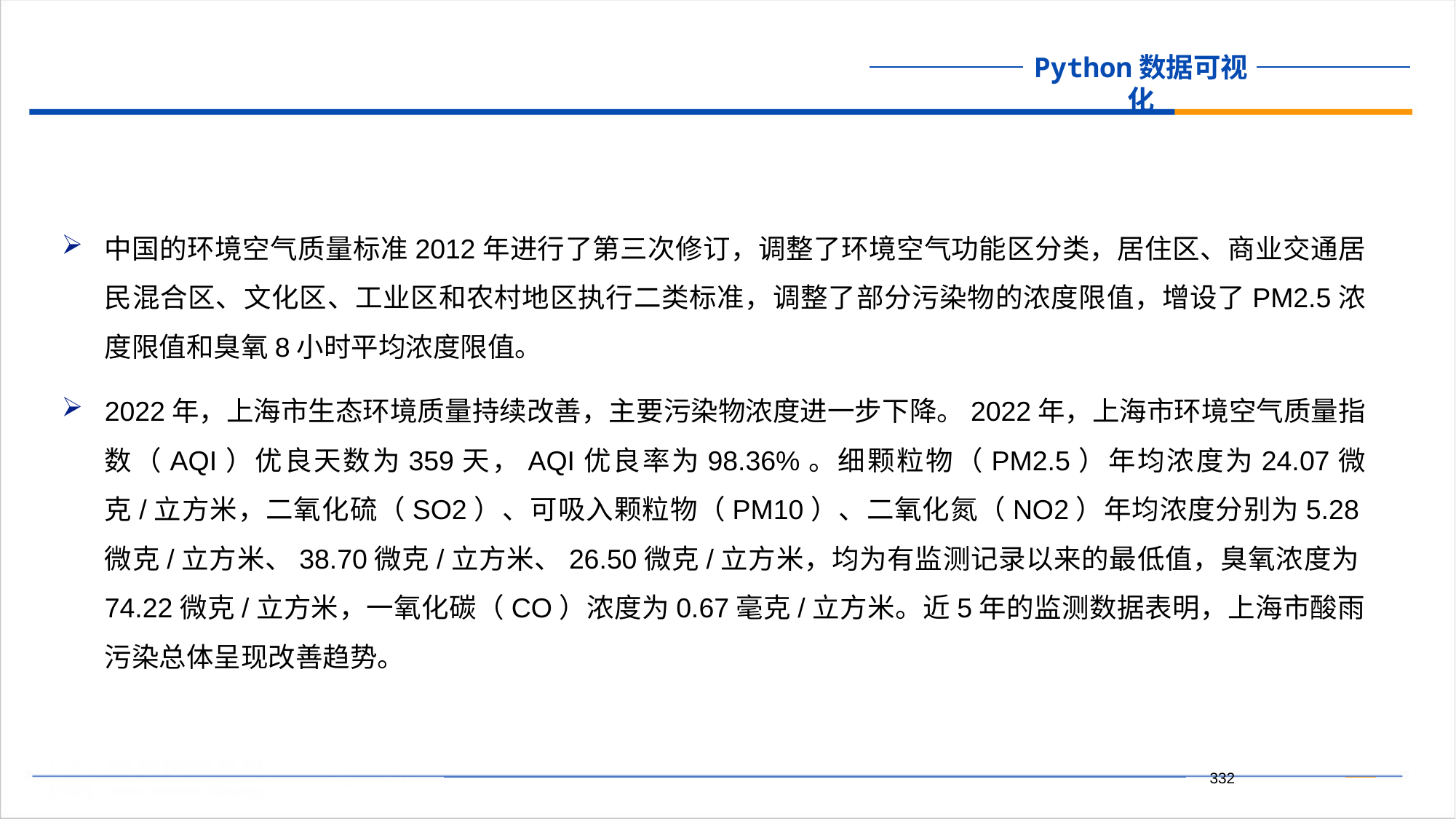

中国的环境空气质量标准2012年进行了第三次修订，调整了环境空气功能区分类，居住区、商业交通居民混合区、文化区、工业区和农村地区执行二类标准，调整了部分污染物的浓度限值，增设了PM2.5浓度限值和臭氧8小时平均浓度限值。
2022年，上海市生态环境质量持续改善，主要污染物浓度进一步下降。2022年，上海市环境空气质量指数（AQI）优良天数为359天，AQI优良率为98.36%。细颗粒物（PM2.5）年均浓度为24.07微克/立方米，二氧化硫（SO2）、可吸入颗粒物（PM10）、二氧化氮（NO2）年均浓度分别为5.28微克/立方米、38.70微克/立方米、26.50微克/立方米，均为有监测记录以来的最低值，臭氧浓度为74.22微克/立方米，一氧化碳（CO）浓度为0.67毫克/立方米。近5年的监测数据表明，上海市酸雨污染总体呈现改善趋势。